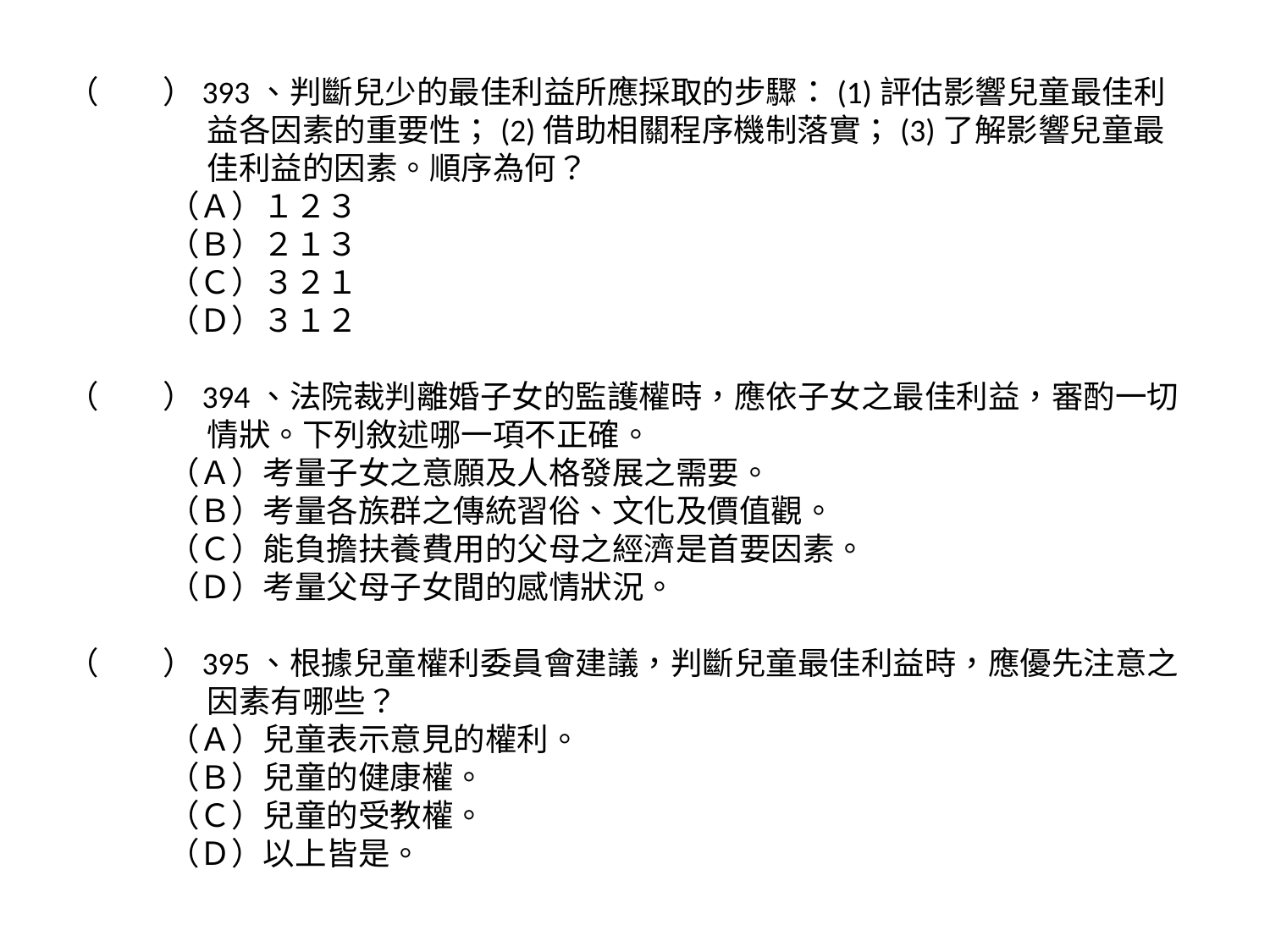

（　　）393、判斷兒少的最佳利益所應採取的步驟：(1)評估影響兒童最佳利益各因素的重要性；(2)借助相關程序機制落實；(3)了解影響兒童最佳利益的因素。順序為何？
（Ａ）１２３
（Ｂ）２１３
（Ｃ）３２１
（Ｄ）３１２

（　　）394、法院裁判離婚子女的監護權時，應依子女之最佳利益，審酌一切情狀。下列敘述哪一項不正確。
（Ａ）考量子女之意願及人格發展之需要。
（Ｂ）考量各族群之傳統習俗、文化及價值觀。
（Ｃ）能負擔扶養費用的父母之經濟是首要因素。
（Ｄ）考量父母子女間的感情狀況。

（　　）395、根據兒童權利委員會建議，判斷兒童最佳利益時，應優先注意之因素有哪些？
（Ａ）兒童表示意見的權利。
（Ｂ）兒童的健康權。
（Ｃ）兒童的受教權。
（Ｄ）以上皆是。